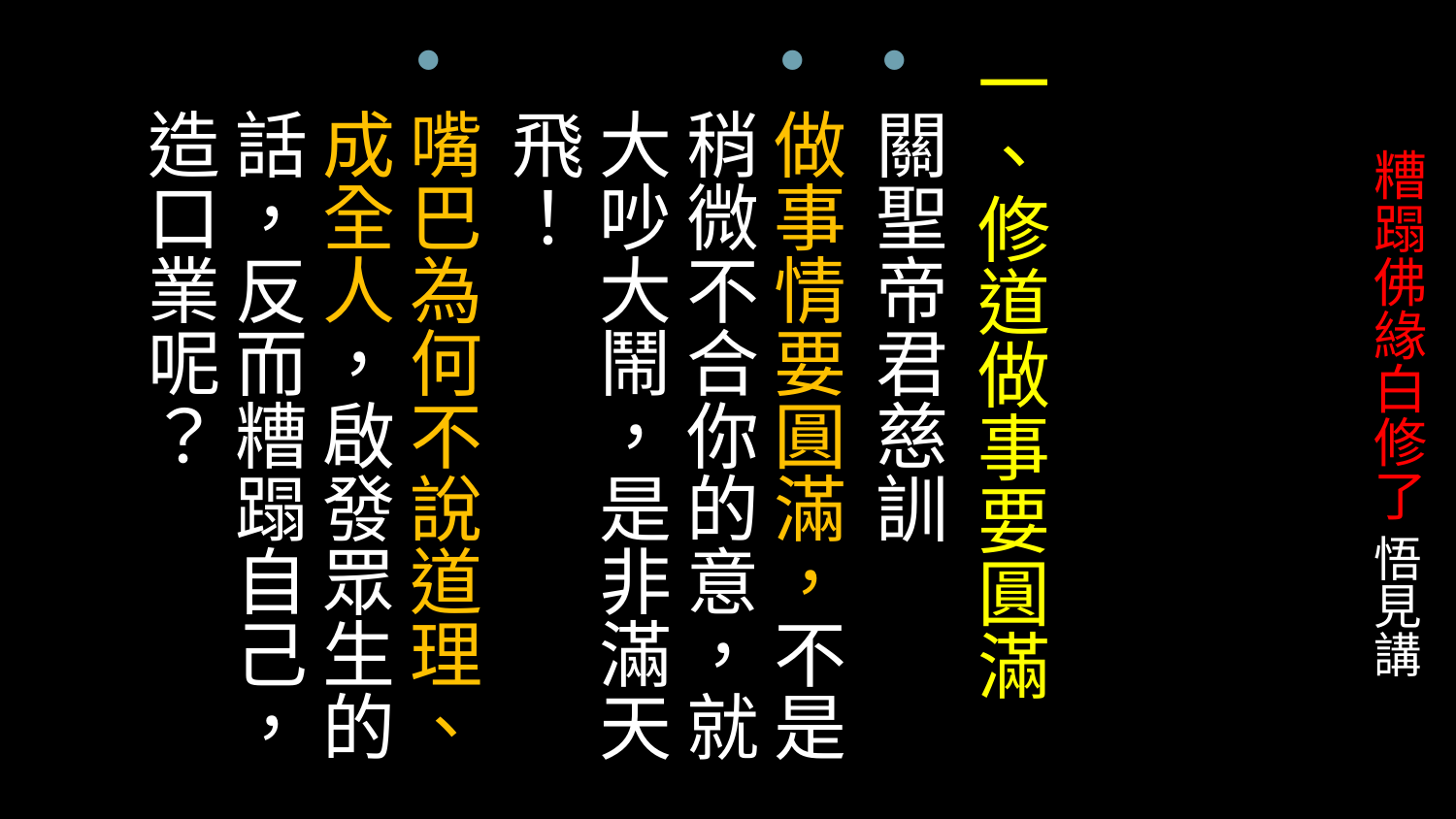

一、修道做事要圓滿
關聖帝君慈訓
做事情要圓滿，不是稍微不合你的意，就大吵大鬧，是非滿天飛！
嘴巴為何不說道理、成全人，啟發眾生的話，反而糟蹋自己，造口業呢？

# 糟蹋佛緣白修了 悟見講